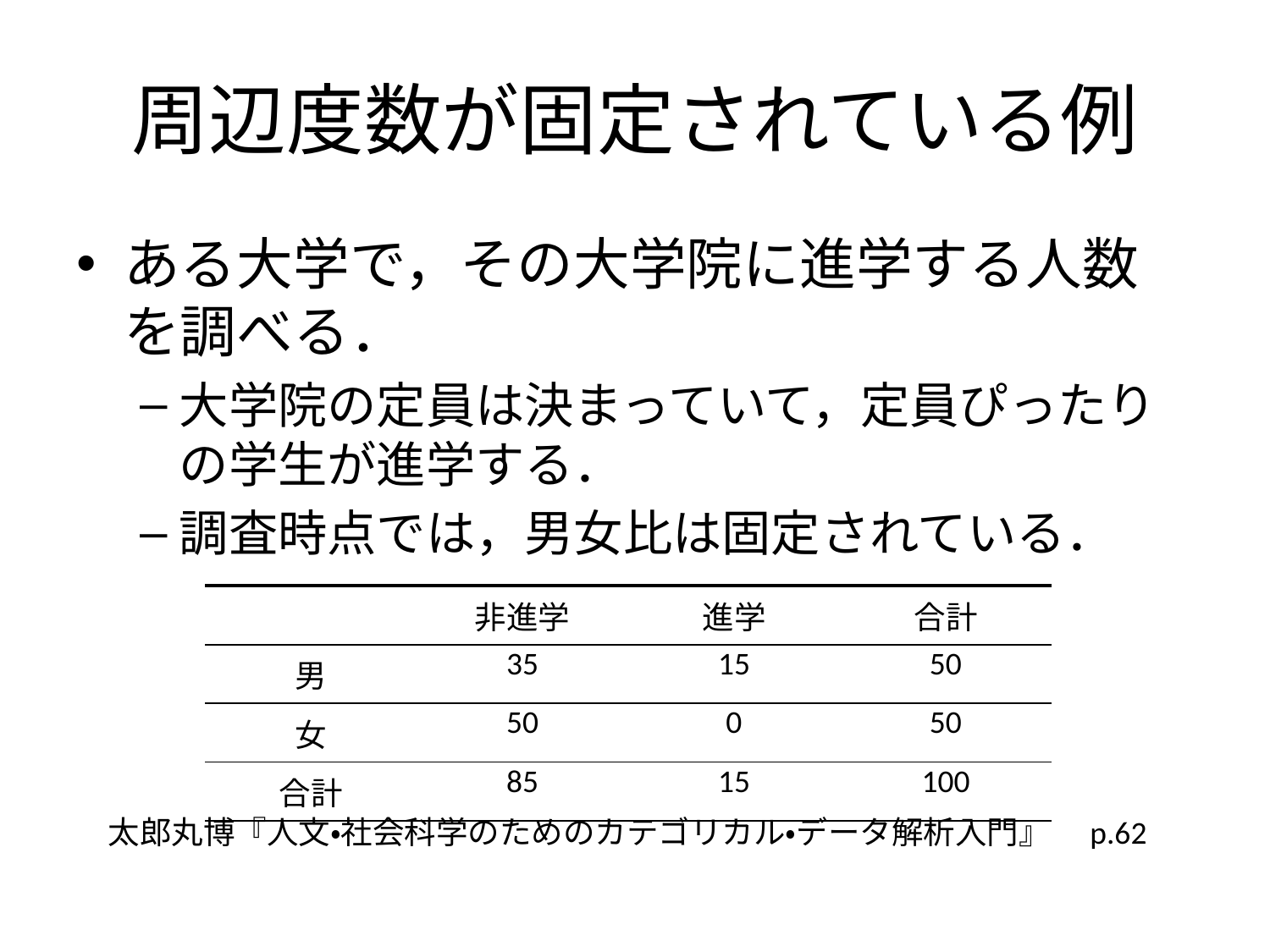

# 周辺度数が固定されている例
ある大学で，その大学院に進学する人数を調べる．
大学院の定員は決まっていて，定員ぴったりの学生が進学する．
調査時点では，男女比は固定されている．
|  | 非進学 | 進学 | 合計 |
| --- | --- | --- | --- |
| 男 | 35 | 15 | 50 |
| 女 | 50 | 0 | 50 |
| 合計 | 85 | 15 | 100 |
太郎丸博『人文・社会科学のためのカテゴリカル・データ解析入門』　p.62